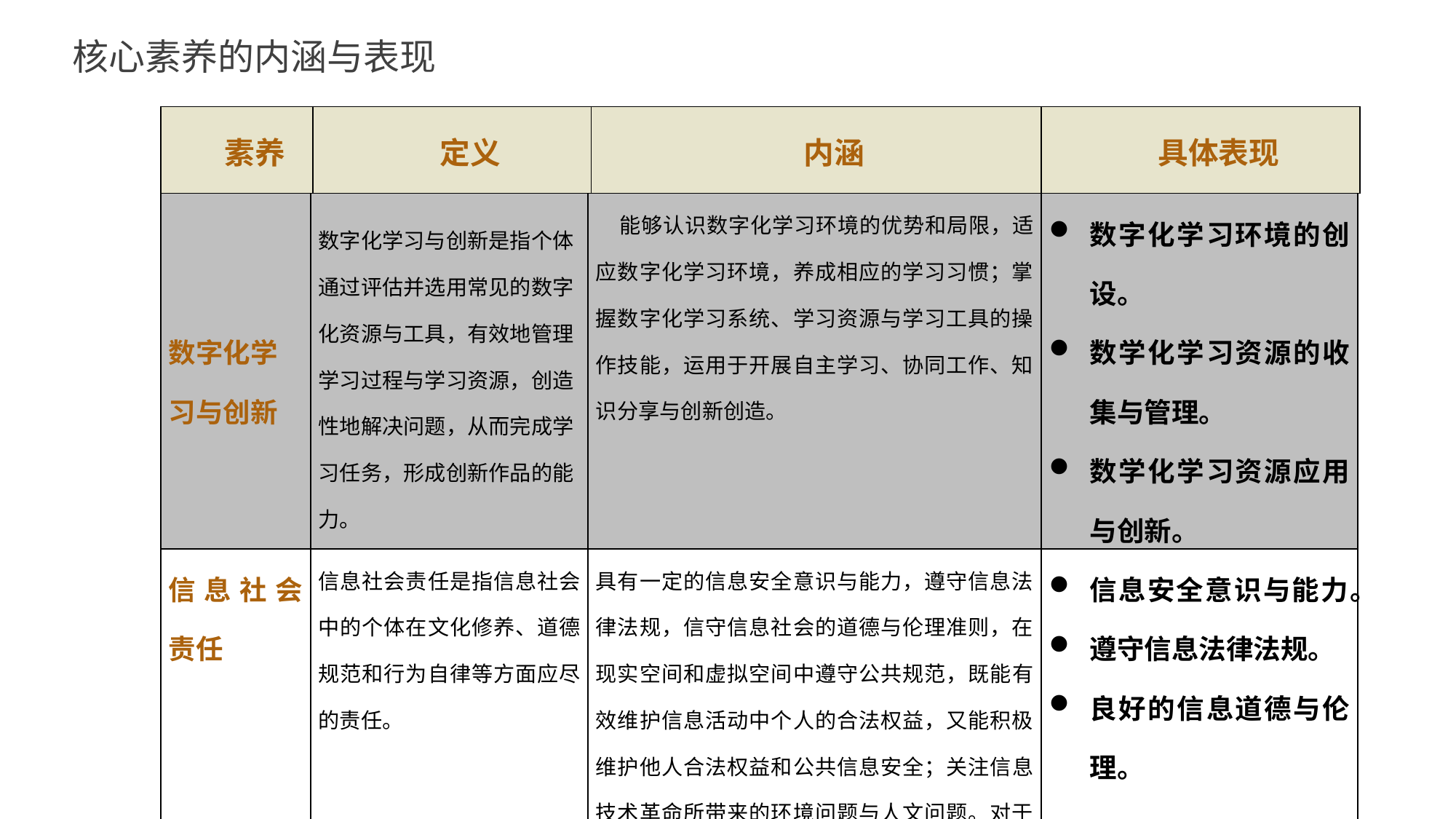

核心素养的内涵与表现
| 素养 | 定义 | 内涵 | 具体表现 |
| --- | --- | --- | --- |
| 数字化学习与创新 | 数字化学习与创新是指个体通过评估并选用常见的数字化资源与工具，有效地管理学习过程与学习资源，创造性地解决问题，从而完成学习任务，形成创新作品的能力。 | 能够认识数字化学习环境的优势和局限，适应数字化学习环境，养成相应的学习习惯；掌握数字化学习系统、学习资源与学习工具的操作技能，运用于开展自主学习、协同工作、知识分享与创新创造。 | 数字化学习环境的创设。 数学化学习资源的收集与管理。 数学化学习资源应用与创新。 |
| --- | --- | --- | --- |
| 信息社会责任 | 信息社会责任是指信息社会中的个体在文化修养、道德规范和行为自律等方面应尽的责任。 | 具有一定的信息安全意识与能力，遵守信息法律法规，信守信息社会的道德与伦理准则，在现实空间和虚拟空间中遵守公共规范，既能有效维护信息活动中个人的合法权益，又能积极维护他人合法权益和公共信息安全；关注信息技术革命所带来的环境问题与人文问题。对于信息技术创新所产生的新观念和新事物，具有积极学习的态度、理性判断和负责行动的能力。 | 信息安全意识与能力。 遵守信息法律法规。 良好的信息道德与伦理。 |